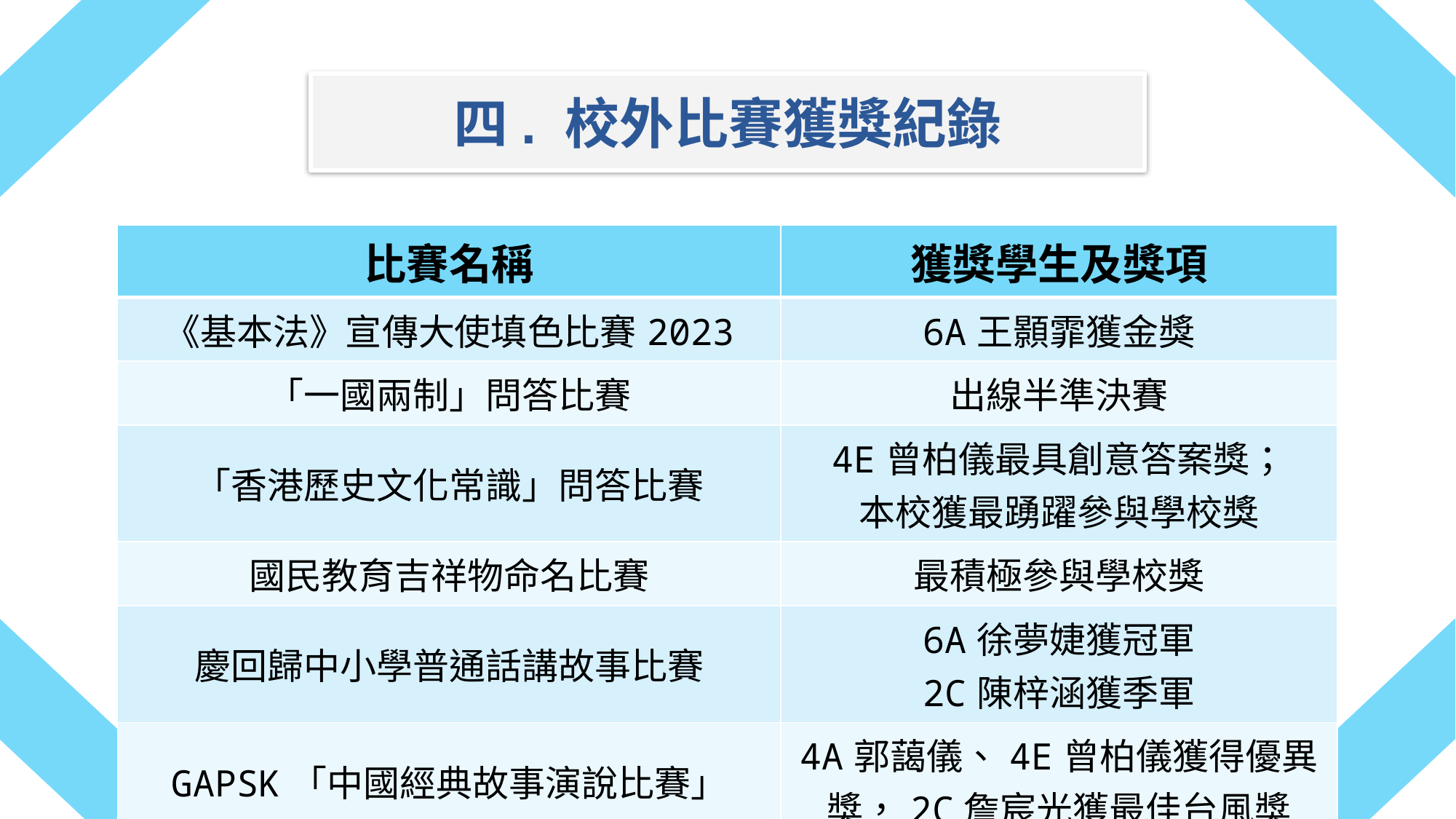

四. 校外比賽獲獎紀錄
| 比賽名稱 | 獲獎學生及獎項 |
| --- | --- |
| 《基本法》宣傳大使填色比賽2023 | 6A王顥霏獲金獎 |
| 「一國兩制」問答比賽 | 出線半準決賽 |
| 「香港歷史文化常識」問答比賽 | 4E曾柏儀最具創意答案獎； 本校獲最踴躍參與學校獎 |
| 國民教育吉祥物命名比賽 | 最積極參與學校獎 |
| 慶回歸中小學普通話講故事比賽 | 6A徐夢婕獲冠軍 2C陳梓涵獲季軍 |
| GAPSK「中國經典故事演說比賽」 | 4A郭藹儀、4E曾柏儀獲得優異獎，2C詹宸光獲最佳台風獎 |